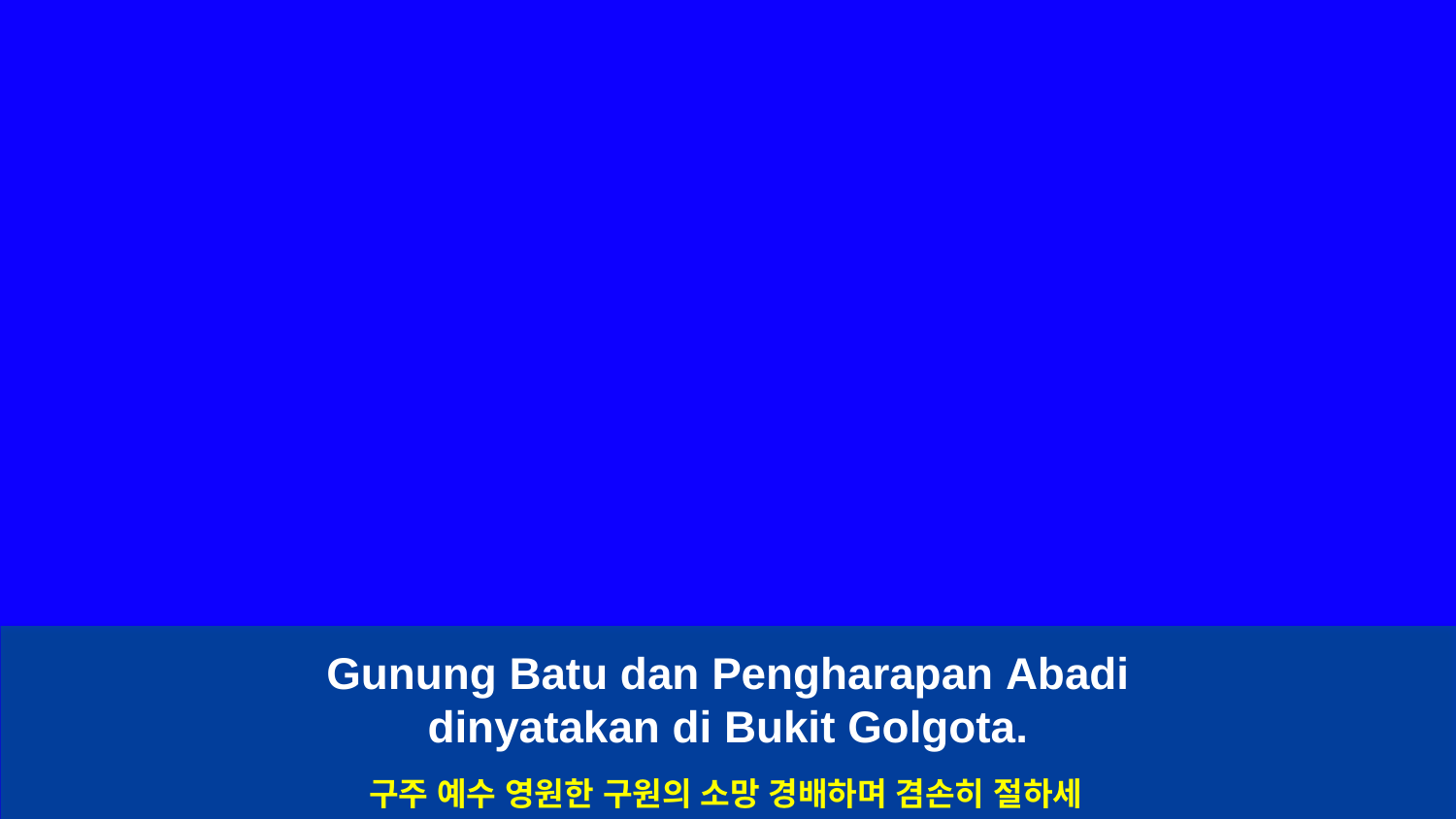

Gunung Batu dan Pengharapan Abadi
dinyatakan di Bukit Golgota.
구주 예수 영원한 구원의 소망 경배하며 겸손히 절하세